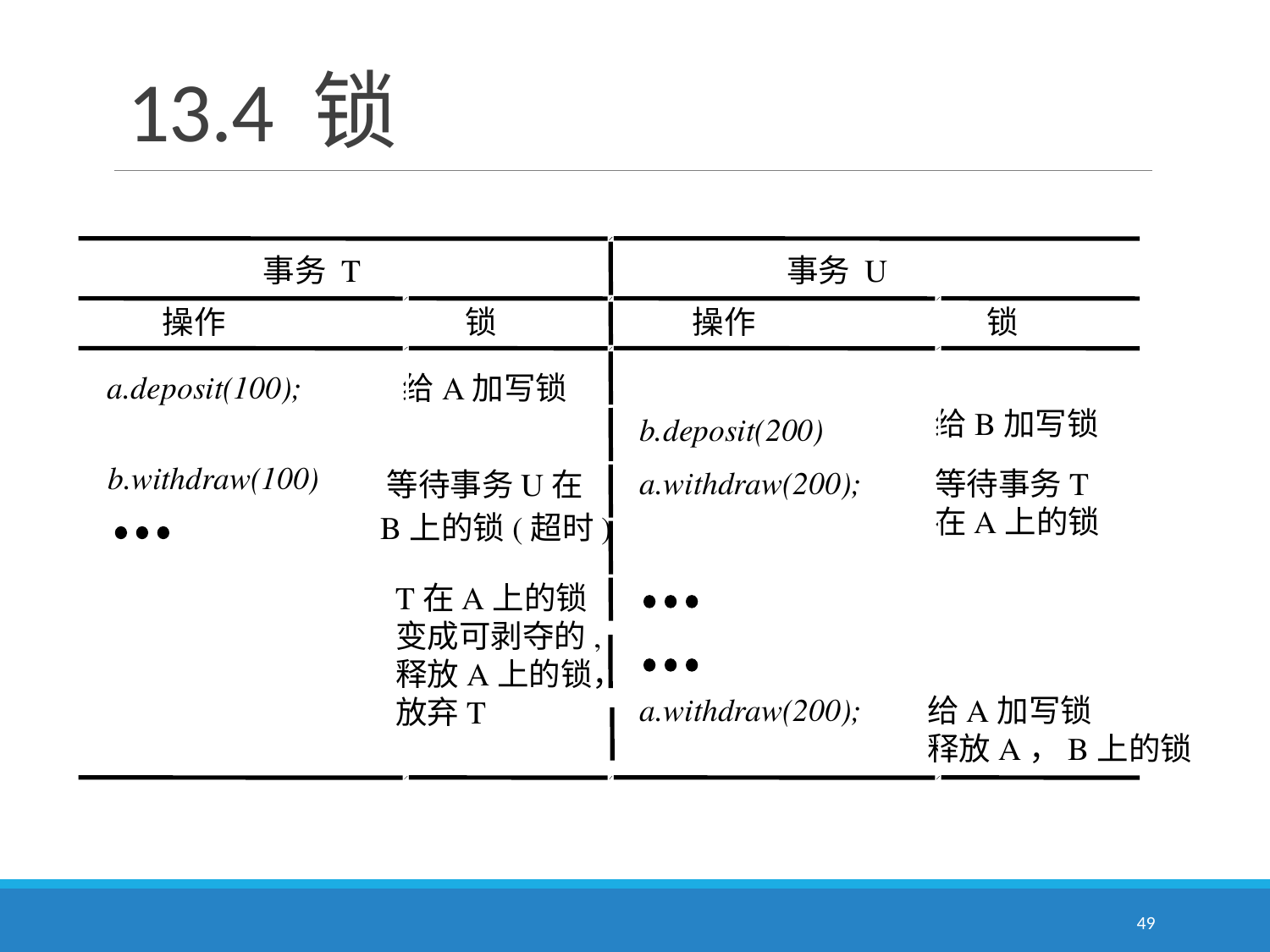

# 13.4 锁

事务 T
事务 U

操作
锁
操作
锁

a.deposit(100);
给A加写锁
给B加写锁

b.deposit(200)

b.withdraw(100)
a.withdraw(200);
等待事务T
在A上的锁
等待事务U在

B上的锁(超时)

T在A上的锁
变成可剥夺的,
释放A上的锁，
放弃T

a.withdraw(200);
给A加写锁
释放A，B上的锁

49